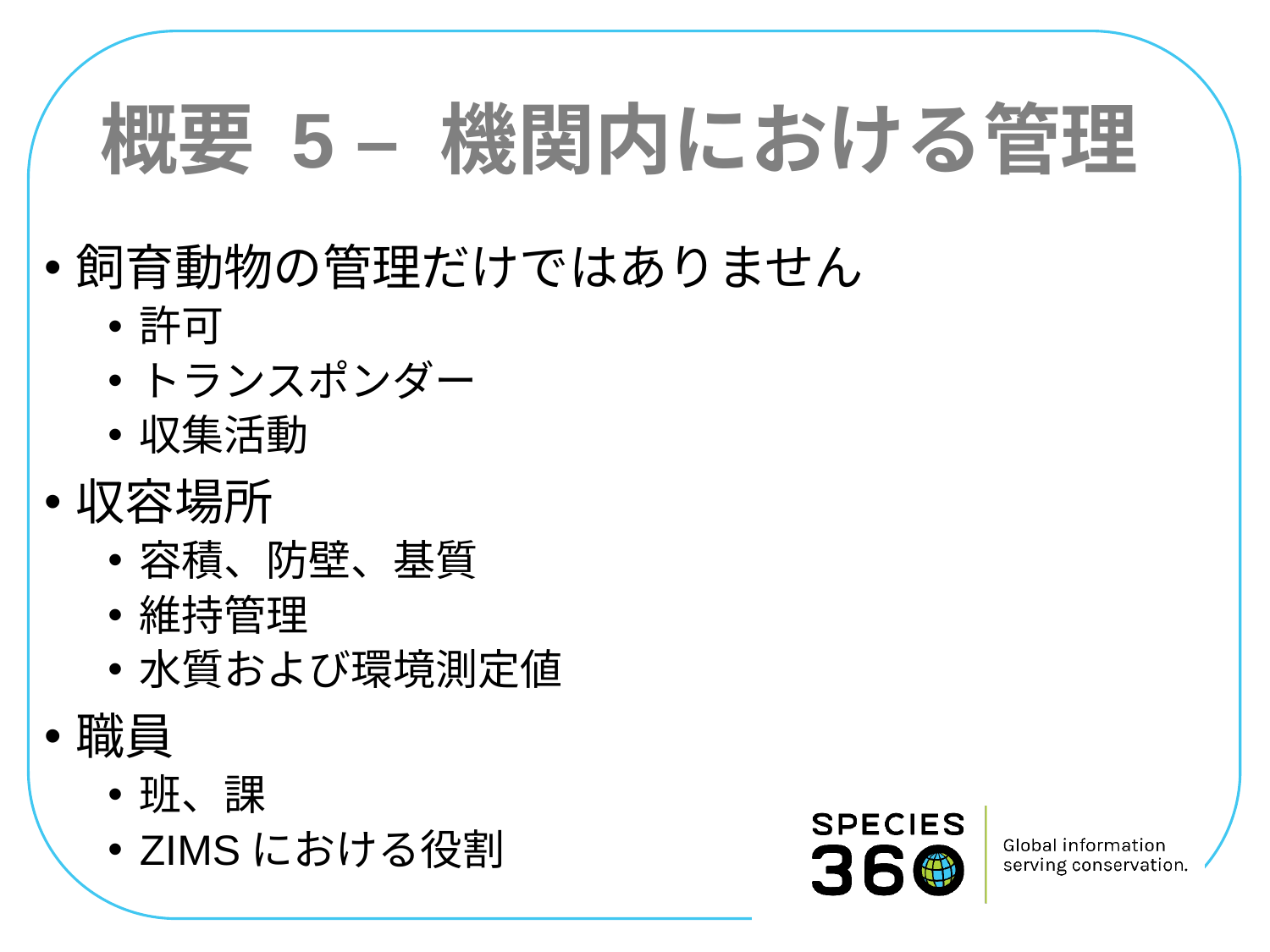

# 概要 5 – 機関内における管理
飼育動物の管理だけではありません
許可
トランスポンダー
収集活動
収容場所
容積、防壁、基質
維持管理
水質および環境測定値
職員
班、課
ZIMSにおける役割